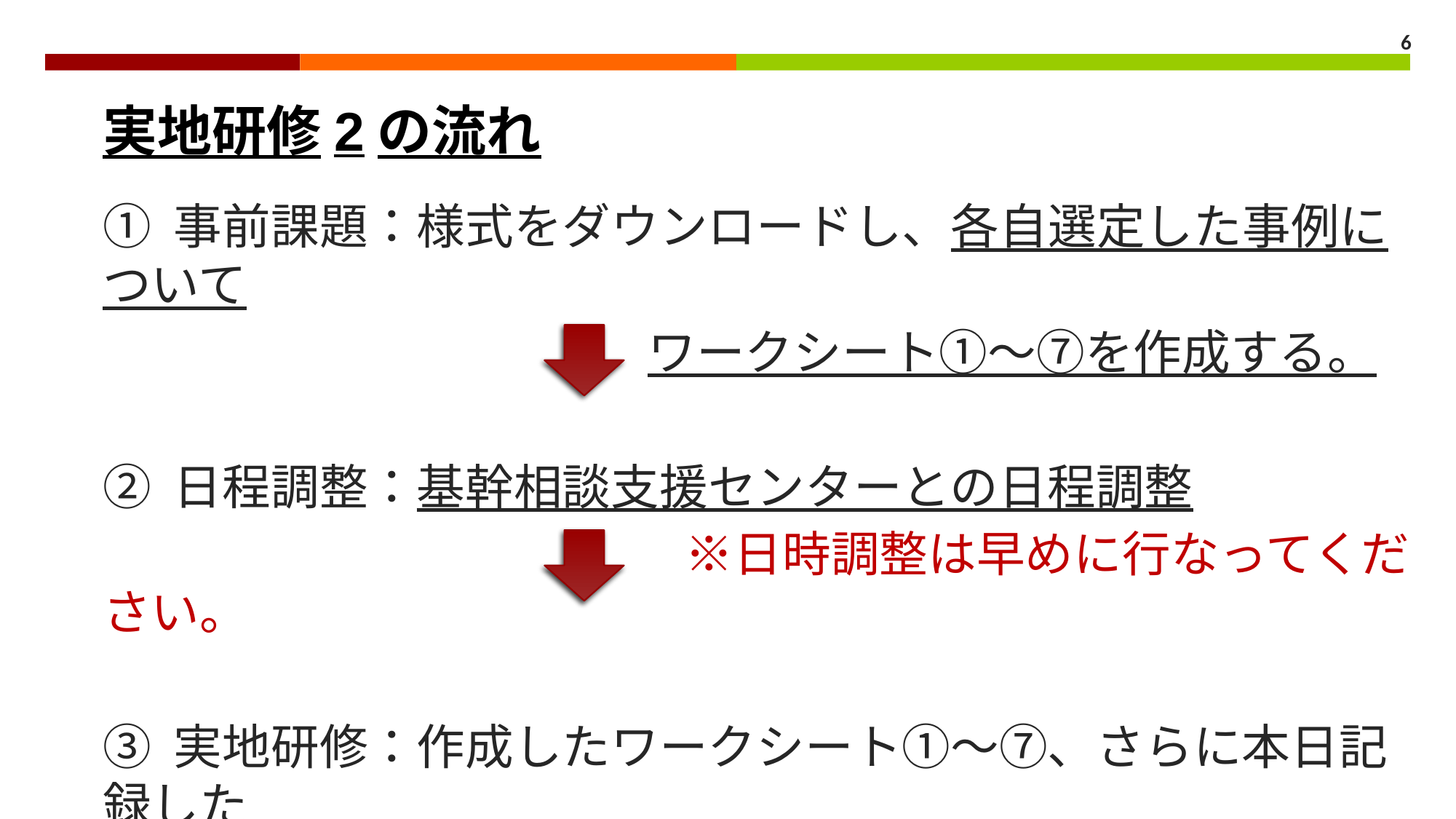

6
# 実地研修2の流れ
① 事前課題：様式をダウンロードし、各自選定した事例について
　　 　　　　　　　　　ワークシート①～⑦を作成する。

② 日程調整：基幹相談支援センターとの日程調整
　　　　　　　　　　　　※日時調整は早めに行なってください。

③ 実地研修：作成したワークシート①～⑦、さらに本日記録した
　　　　　　　　　　　　「振り返り・評価シート」を持参して基幹相談支援
　　　　　　　　　　　 センターに出向く。